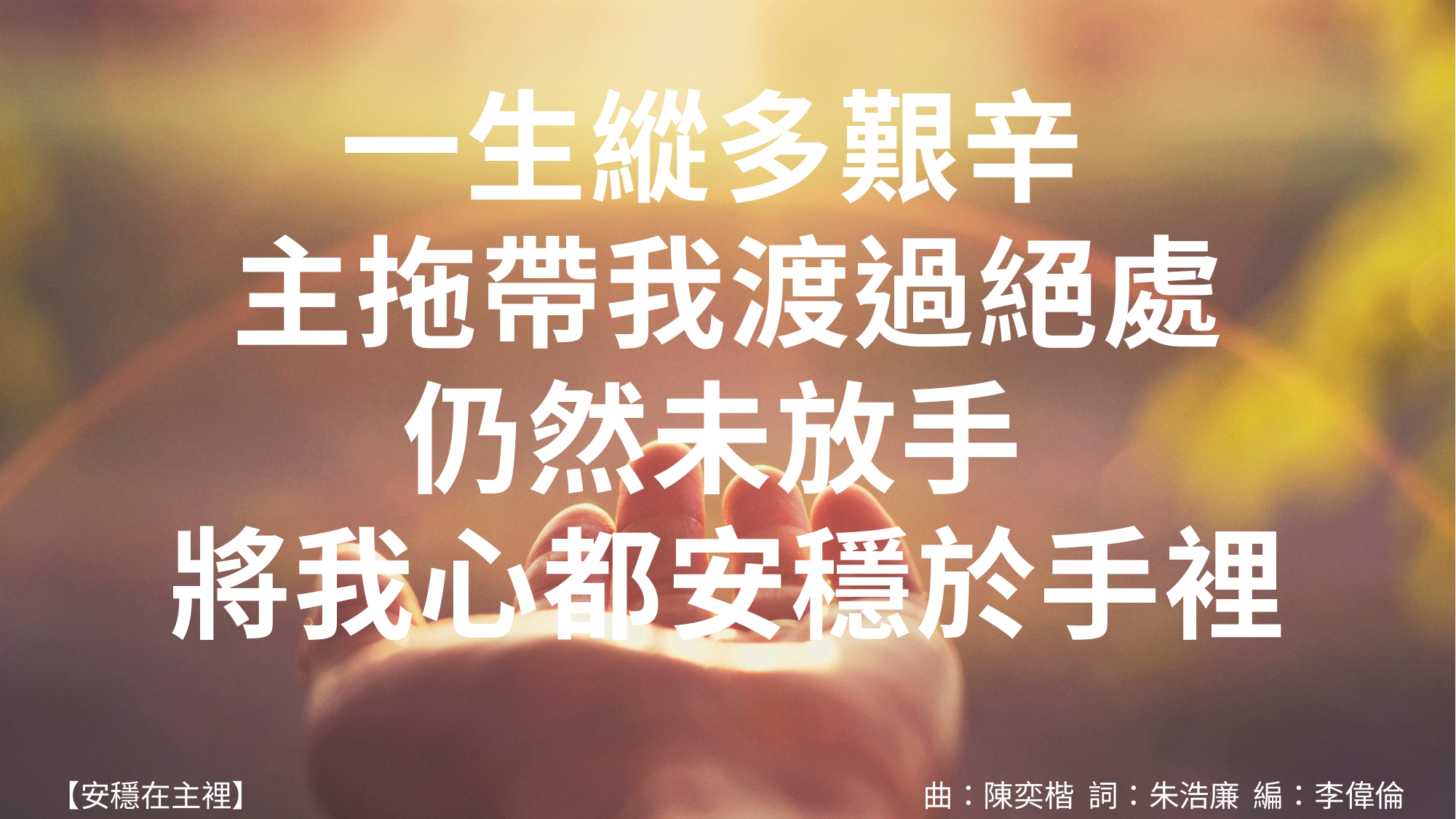

一生縱多艱辛
主拖帶我渡過絕處
仍然未放手
將我心都安穩於手裡
【安穩在主裡】							曲：陳奕楷  詞：朱浩廉  編：李偉倫